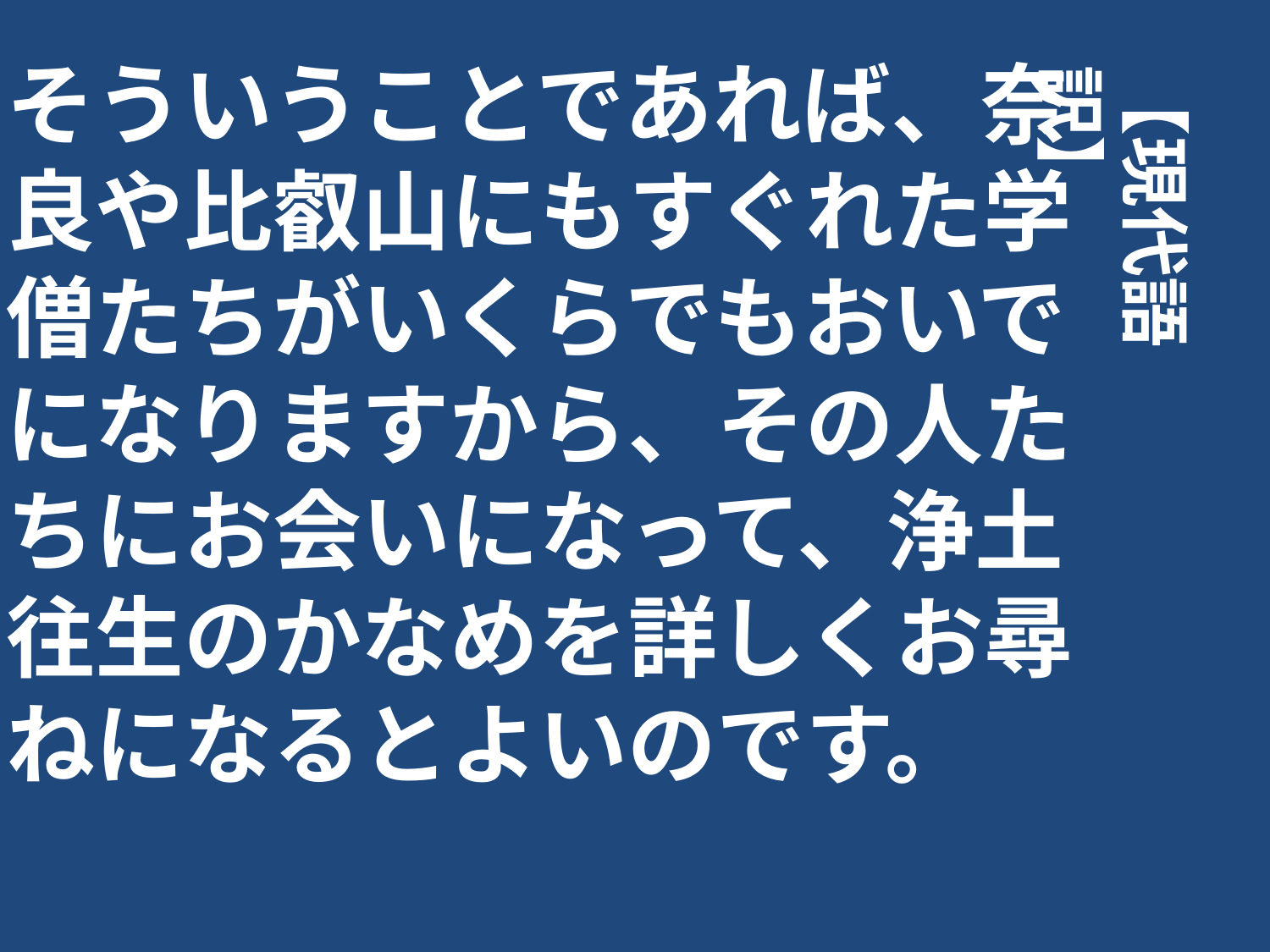

そういうことであれば、奈良や比叡山にもすぐれた学僧たちがいくらでもおいでになりますから、その人たちにお会いになって、浄土往生のかなめを詳しくお尋ねになるとよいのです。
【現代語訳】